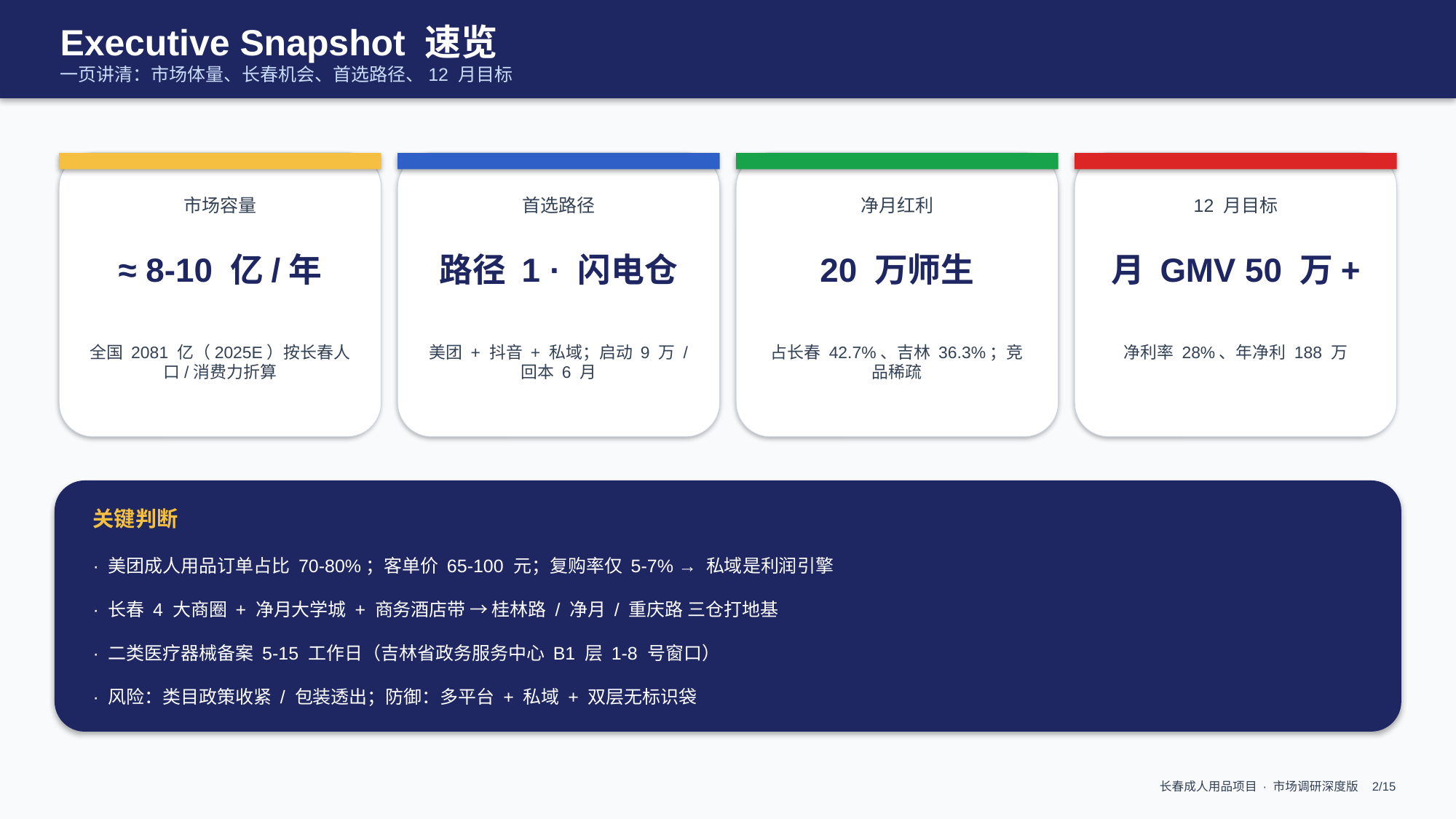

Executive Snapshot 速览
一页讲清：市场体量、长春机会、首选路径、12 月目标

市场容量
首选路径
净月红利
12 月目标
≈ 8-10 亿/年
路径 1 · 闪电仓
20 万师生
月 GMV 50 万+
全国 2081 亿（2025E）按长春人口/消费力折算
美团 + 抖音 + 私域；启动 9 万 / 回本 6 月
占长春 42.7%、吉林 36.3%；竞品稀疏
净利率 28%、年净利 188 万

关键判断
· 美团成人用品订单占比 70-80%；客单价 65-100 元；复购率仅 5-7% → 私域是利润引擎
· 长春 4 大商圈 + 净月大学城 + 商务酒店带 → 桂林路 / 净月 / 重庆路 三仓打地基
· 二类医疗器械备案 5-15 工作日（吉林省政务服务中心 B1 层 1-8 号窗口）
· 风险：类目政策收紧 / 包装透出；防御：多平台 + 私域 + 双层无标识袋
长春成人用品项目 · 市场调研深度版    2/15